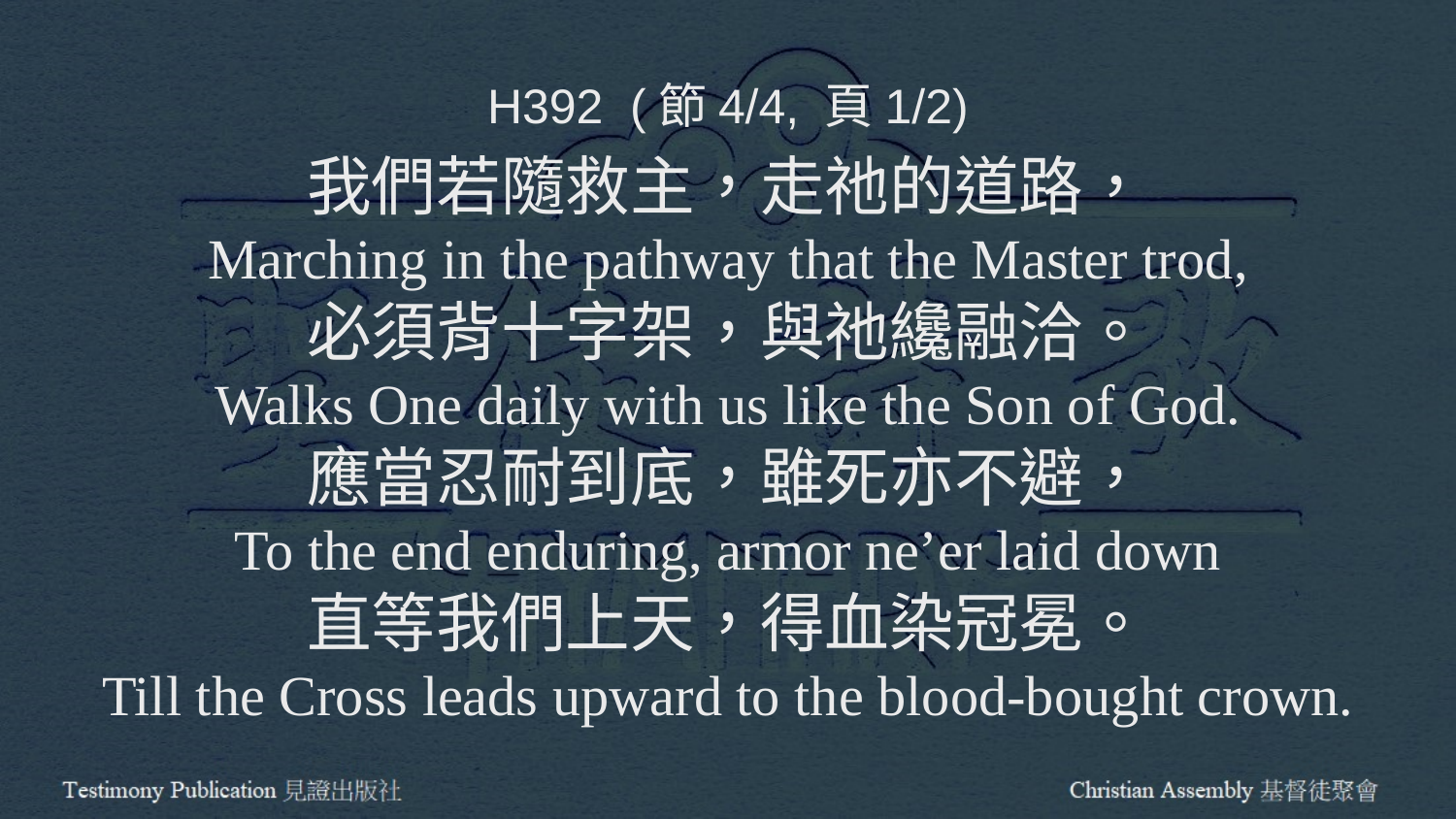

H392  (節4/4, 頁1/2)
我們若隨救主，走祂的道路，
Marching in the pathway that the Master trod,
必須背十字架，與祂纔融洽。
Walks One daily with us like the Son of God.
應當忍耐到底，雖死亦不避，
To the end enduring, armor ne’er laid down
直等我們上天，得血染冠冕。
Till the Cross leads upward to the blood-bought crown.